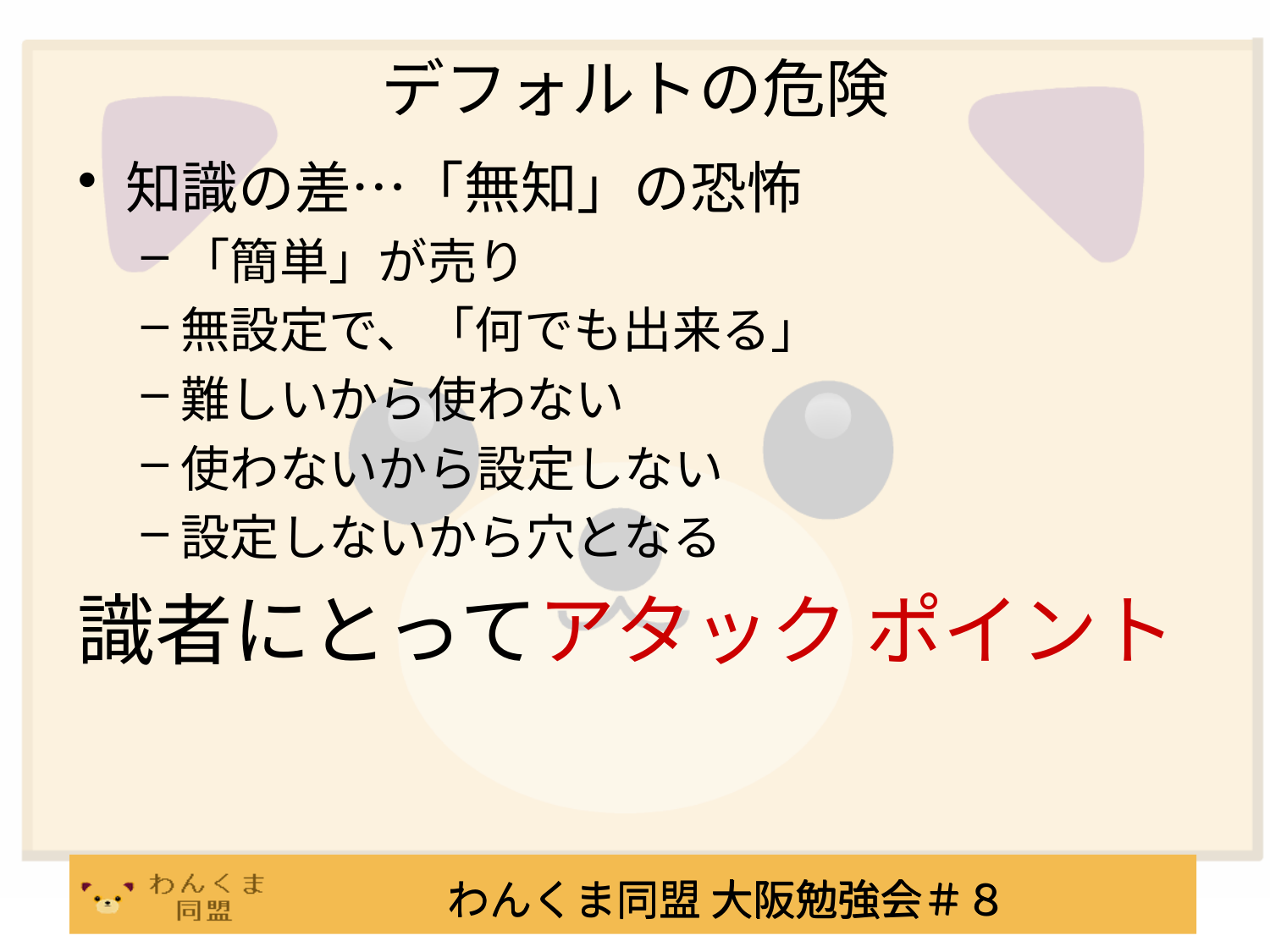

# デフォルトの危険
知識の差…「無知」の恐怖
「簡単」が売り
無設定で、「何でも出来る」
難しいから使わない
使わないから設定しない
設定しないから穴となる
識者にとってアタック ポイント
わんくま同盟 大阪勉強会＃８
わんくま同盟 大阪勉強会＃８